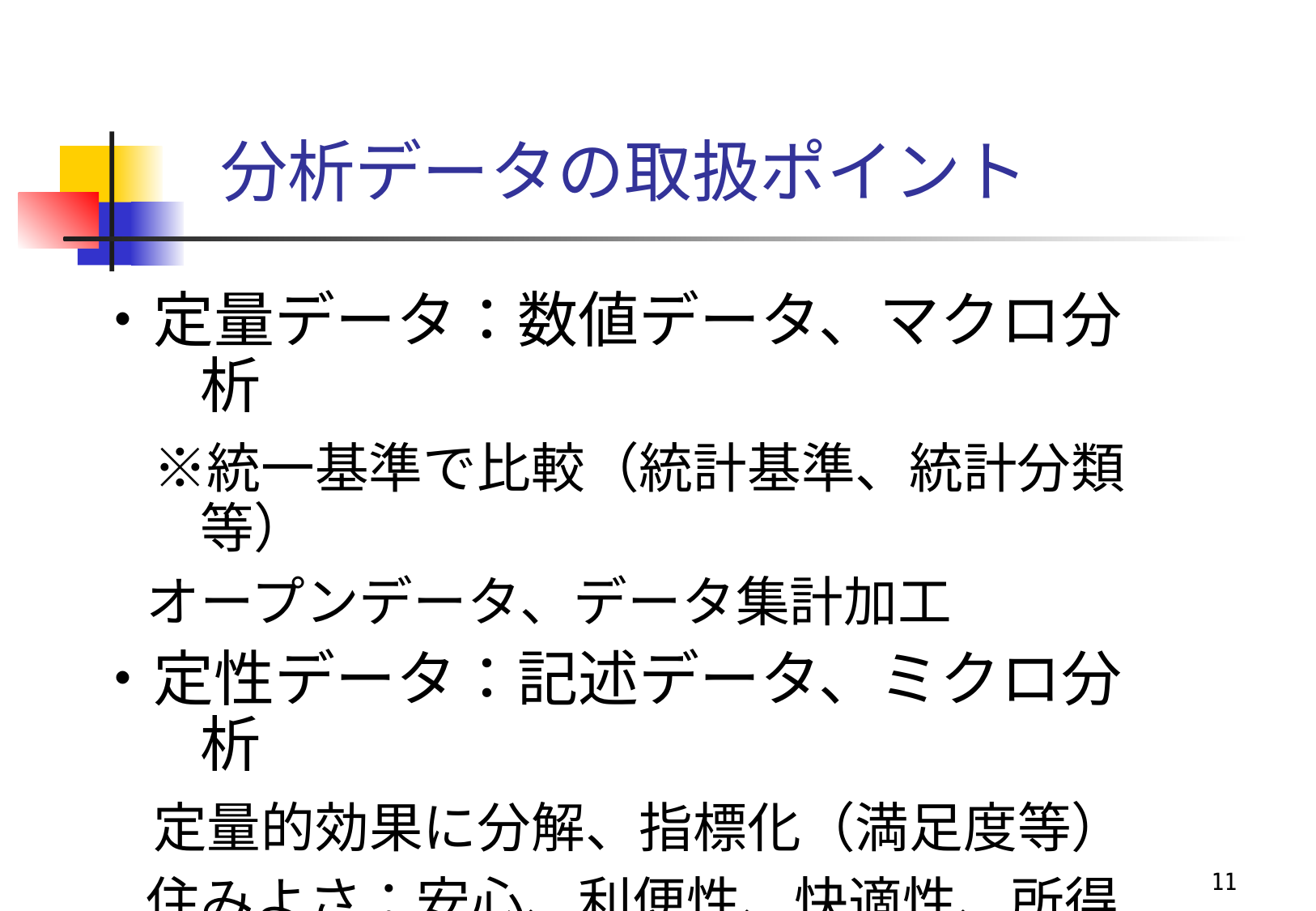

分析データの取扱ポイント
・定量データ：数値データ、マクロ分析
　※統一基準で比較（統計基準、統計分類等）
　オープンデータ、データ集計加工
・定性データ：記述データ、ミクロ分析
　定量的効果に分解、指標化（満足度等）
　住みよさ：安心、利便性、快適性、所得
　※解釈者の尺度で比較
11